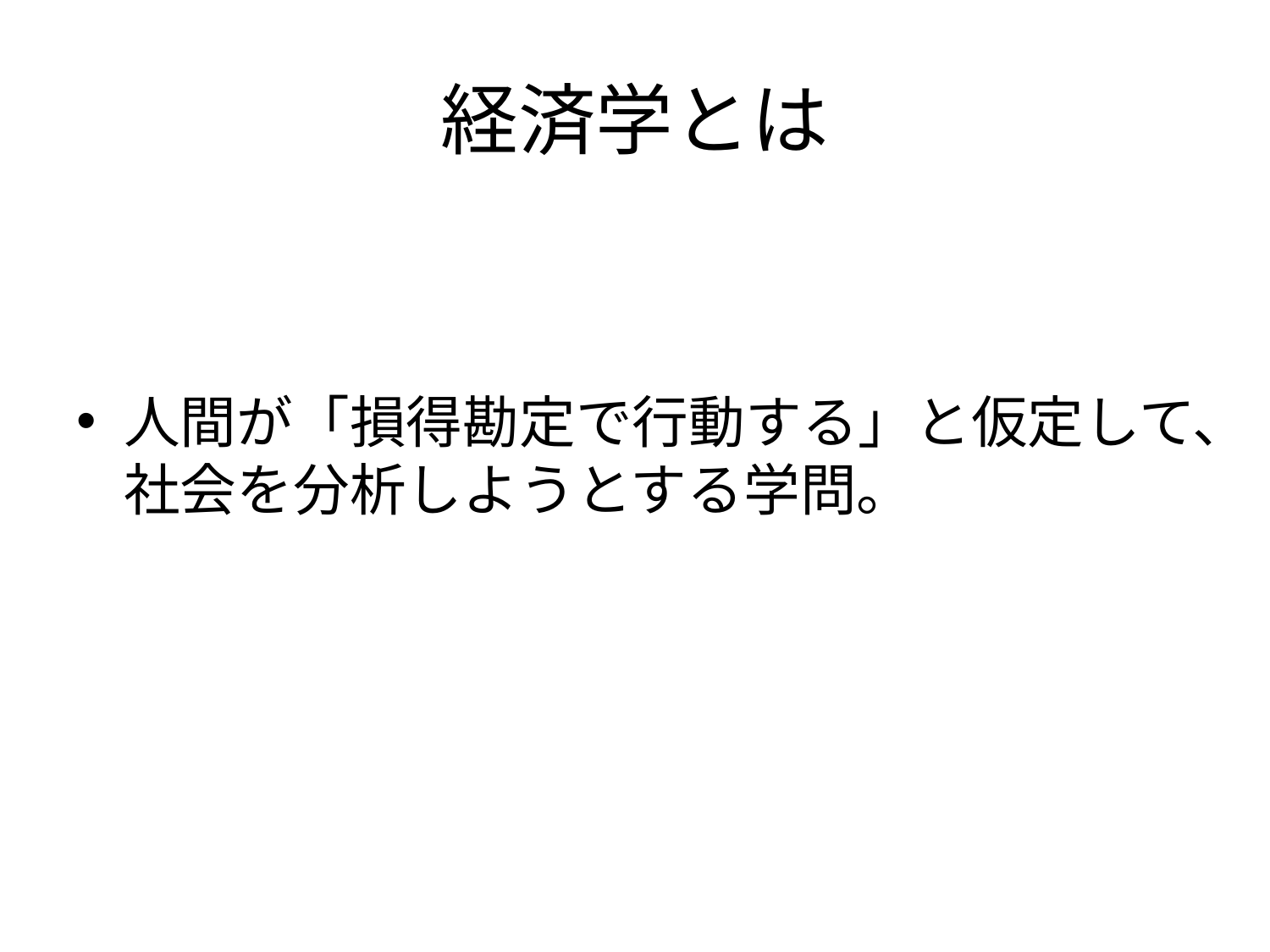

# 経済学とは

人間が「損得勘定で行動する」と仮定して、社会を分析しようとする学問。